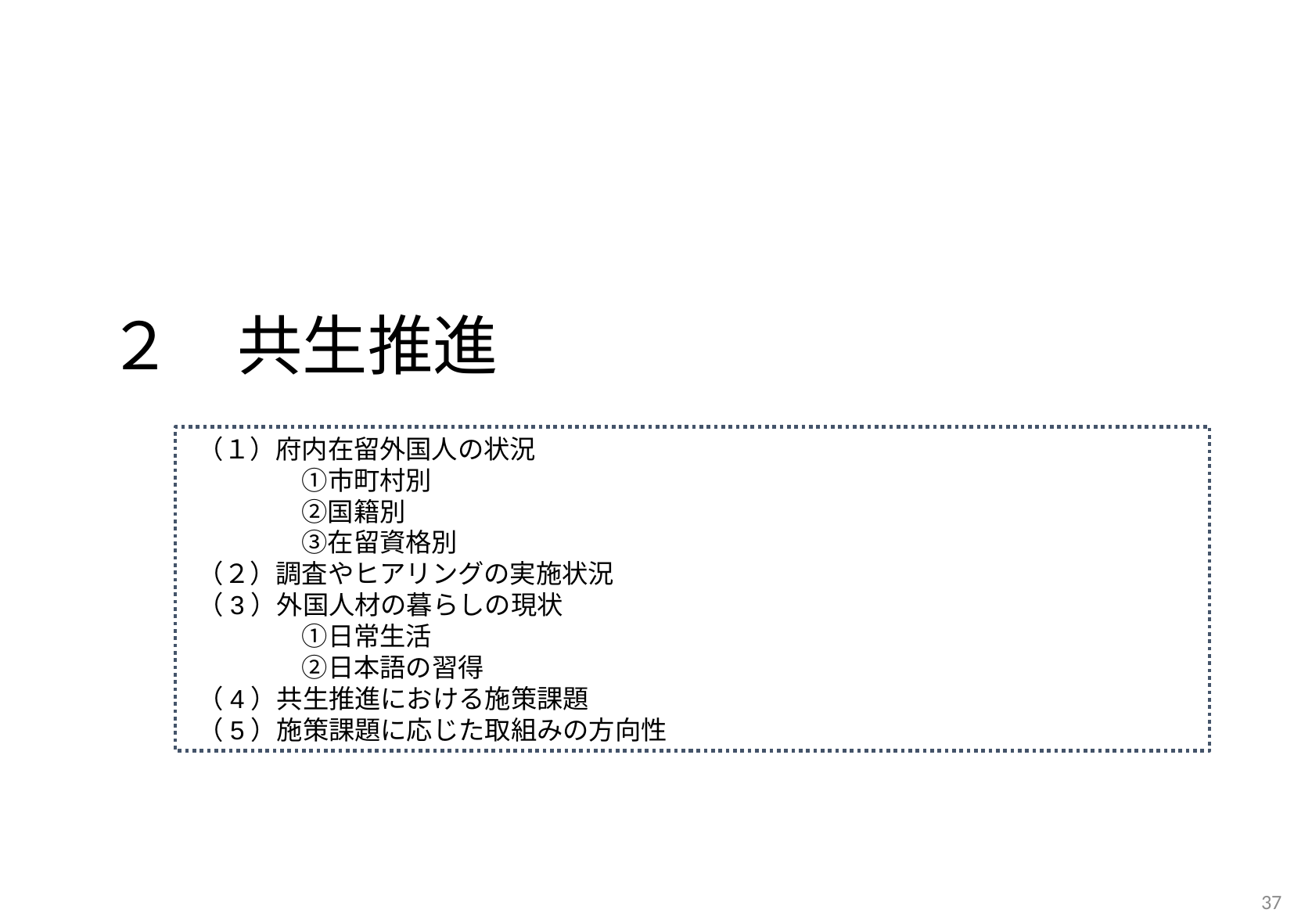

２　共生推進
（１）府内在留外国人の状況
　　　　①市町村別
　　　　②国籍別
　　　　③在留資格別
（２）調査やヒアリングの実施状況
（3）外国人材の暮らしの現状
　　　　①日常生活
　　　　②日本語の習得
（4）共生推進における施策課題
（5）施策課題に応じた取組みの方向性
37